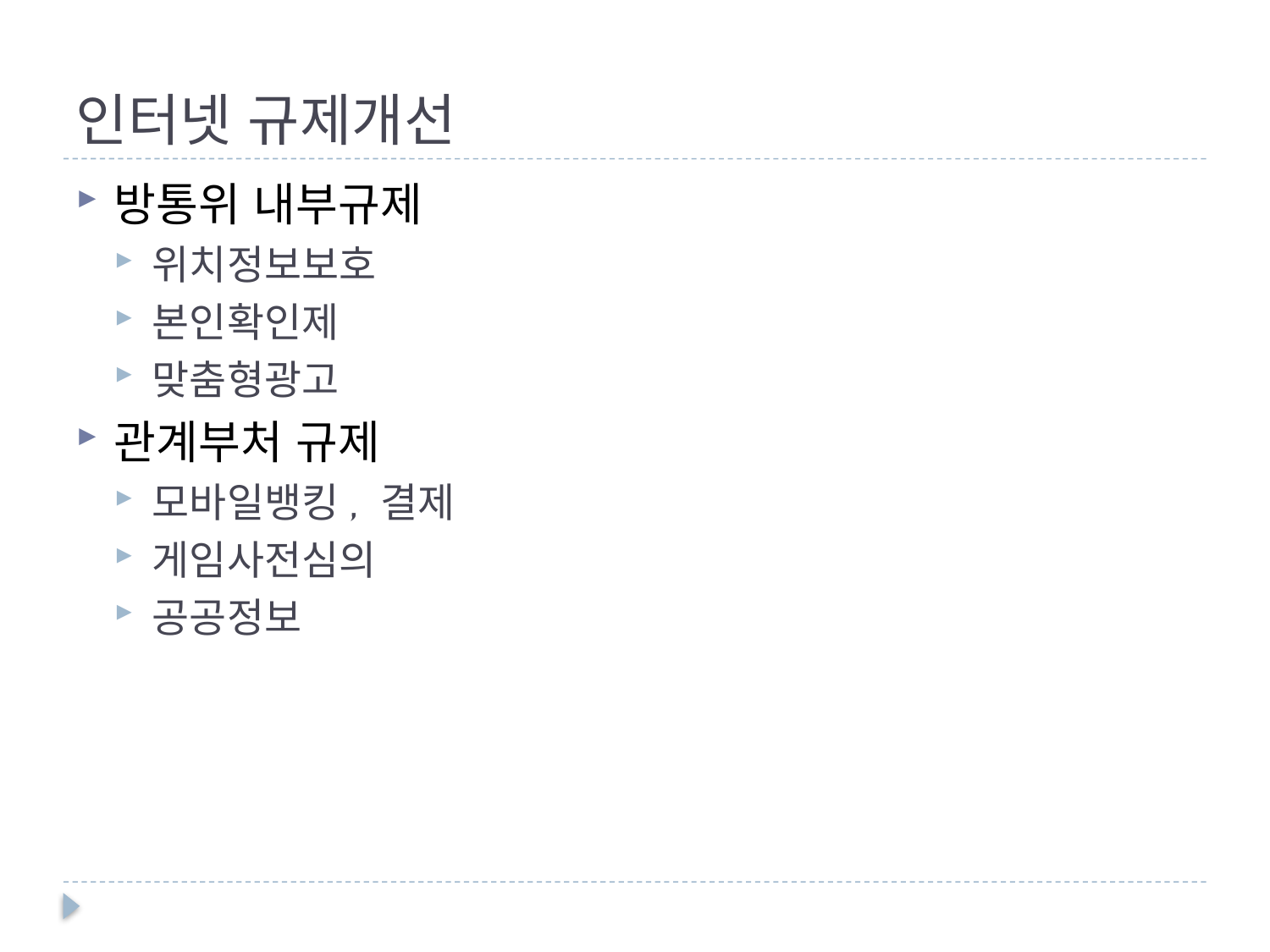

# 인터넷 규제개선
방통위 내부규제
위치정보보호
본인확인제
맞춤형광고
관계부처 규제
모바일뱅킹, 결제
게임사전심의
공공정보